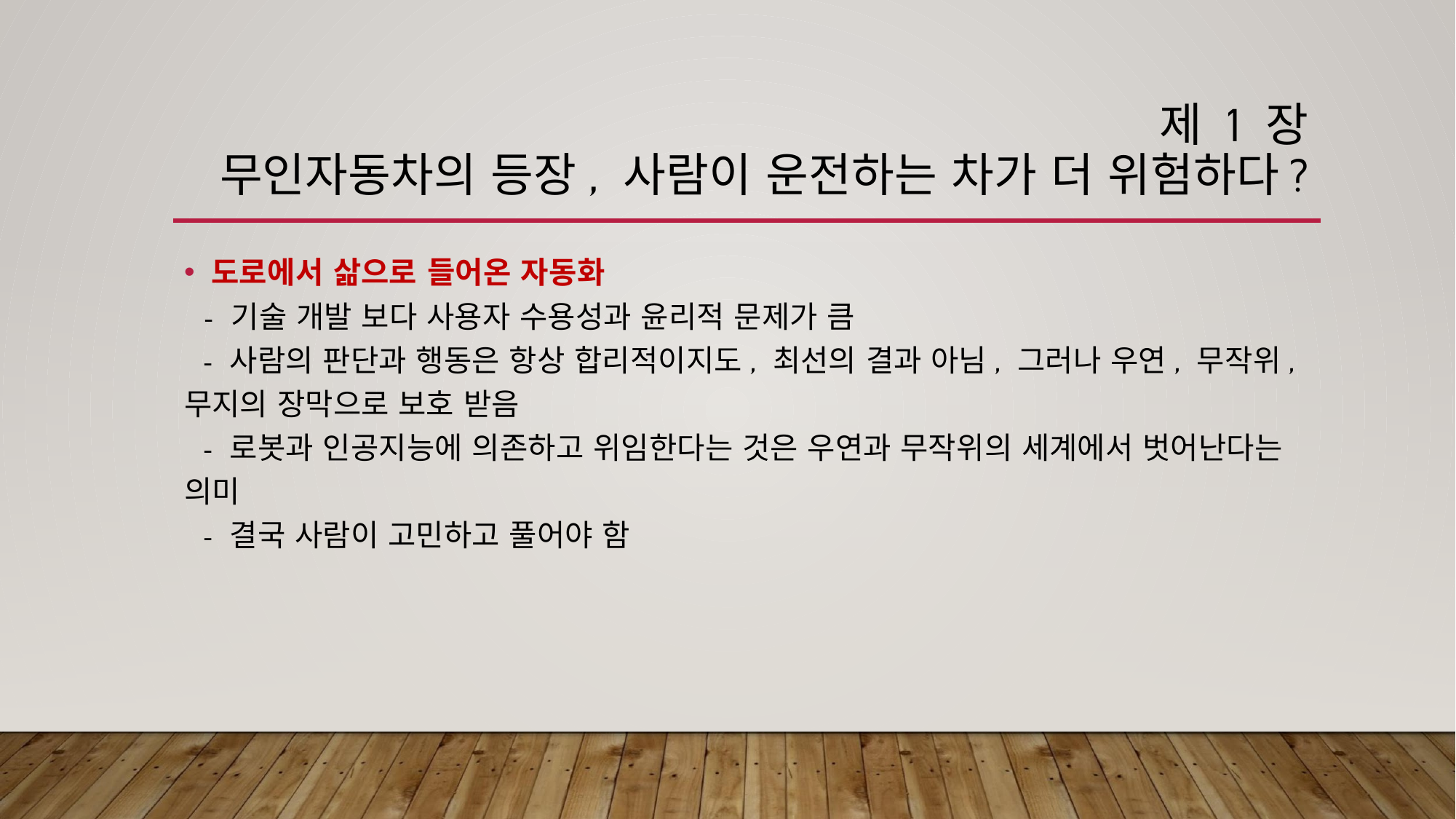

# 제 1 장 무인자동차의 등장, 사람이 운전하는 차가 더 위험하다?
도로에서 삶으로 들어온 자동화
  - 기술 개발 보다 사용자 수용성과 윤리적 문제가 큼
  - 사람의 판단과 행동은 항상 합리적이지도, 최선의 결과 아님, 그러나 우연, 무작위, 무지의 장막으로 보호 받음
  - 로봇과 인공지능에 의존하고 위임한다는 것은 우연과 무작위의 세계에서 벗어난다는 의미
  - 결국 사람이 고민하고 풀어야 함